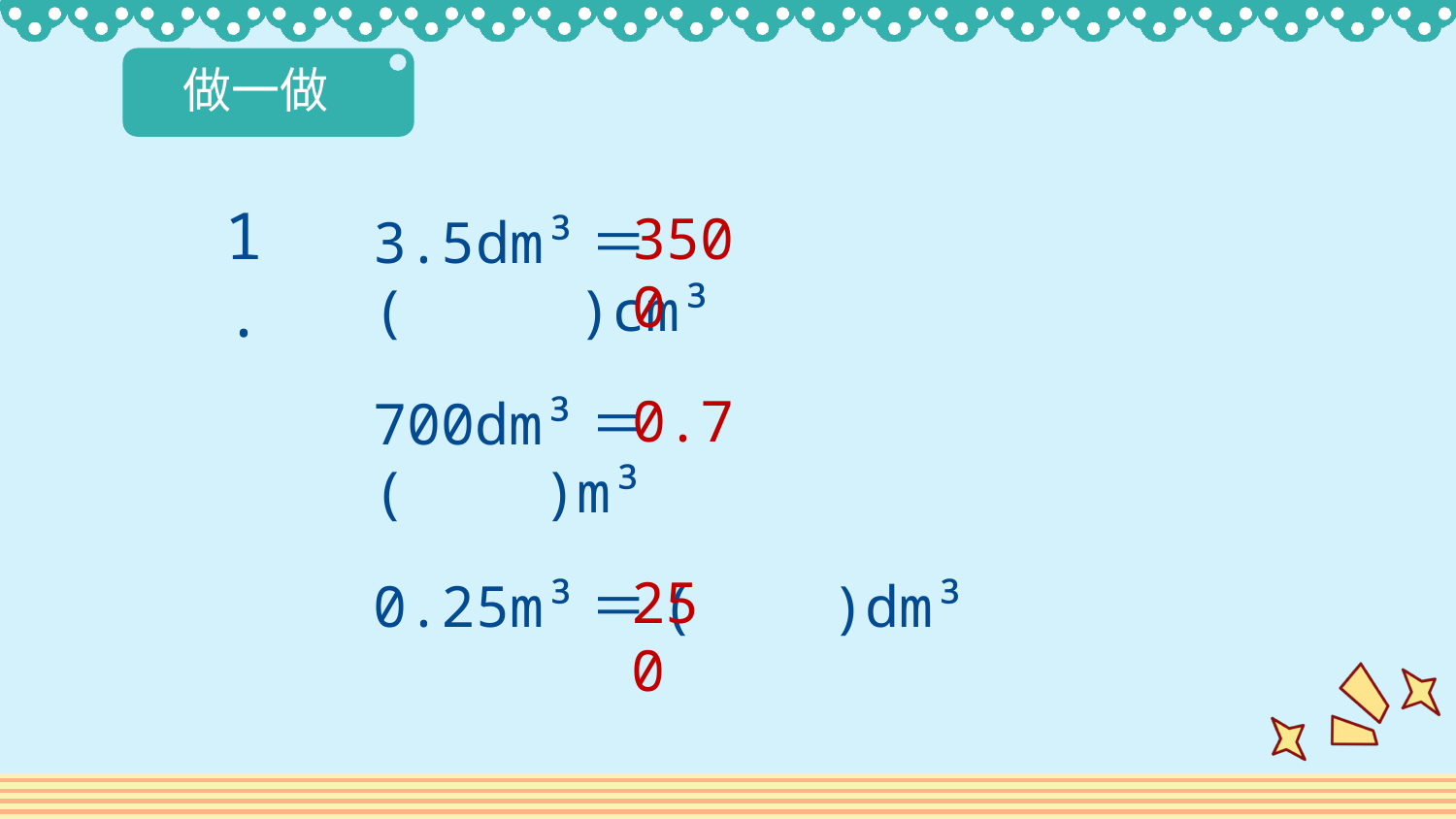

做一做
1.
3500
3.5dm³＝(     )cm³
0.7
700dm³＝(    )m³
250
0.25m³＝(    )dm³